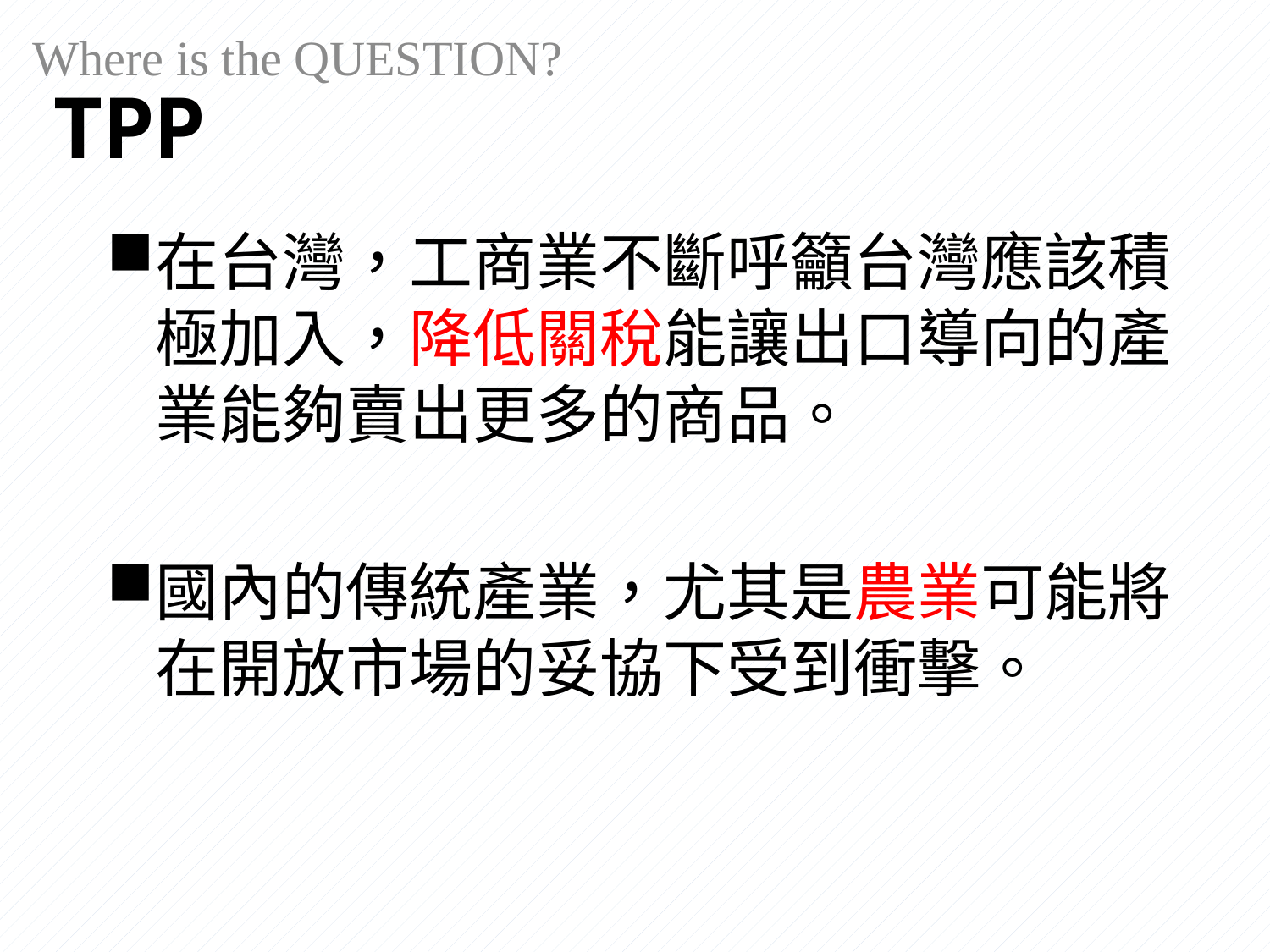

Where is the QUESTION?
TPP
在台灣，工商業不斷呼籲台灣應該積極加入，降低關稅能讓出口導向的產業能夠賣出更多的商品。

國內的傳統產業，尤其是農業可能將在開放市場的妥協下受到衝擊。